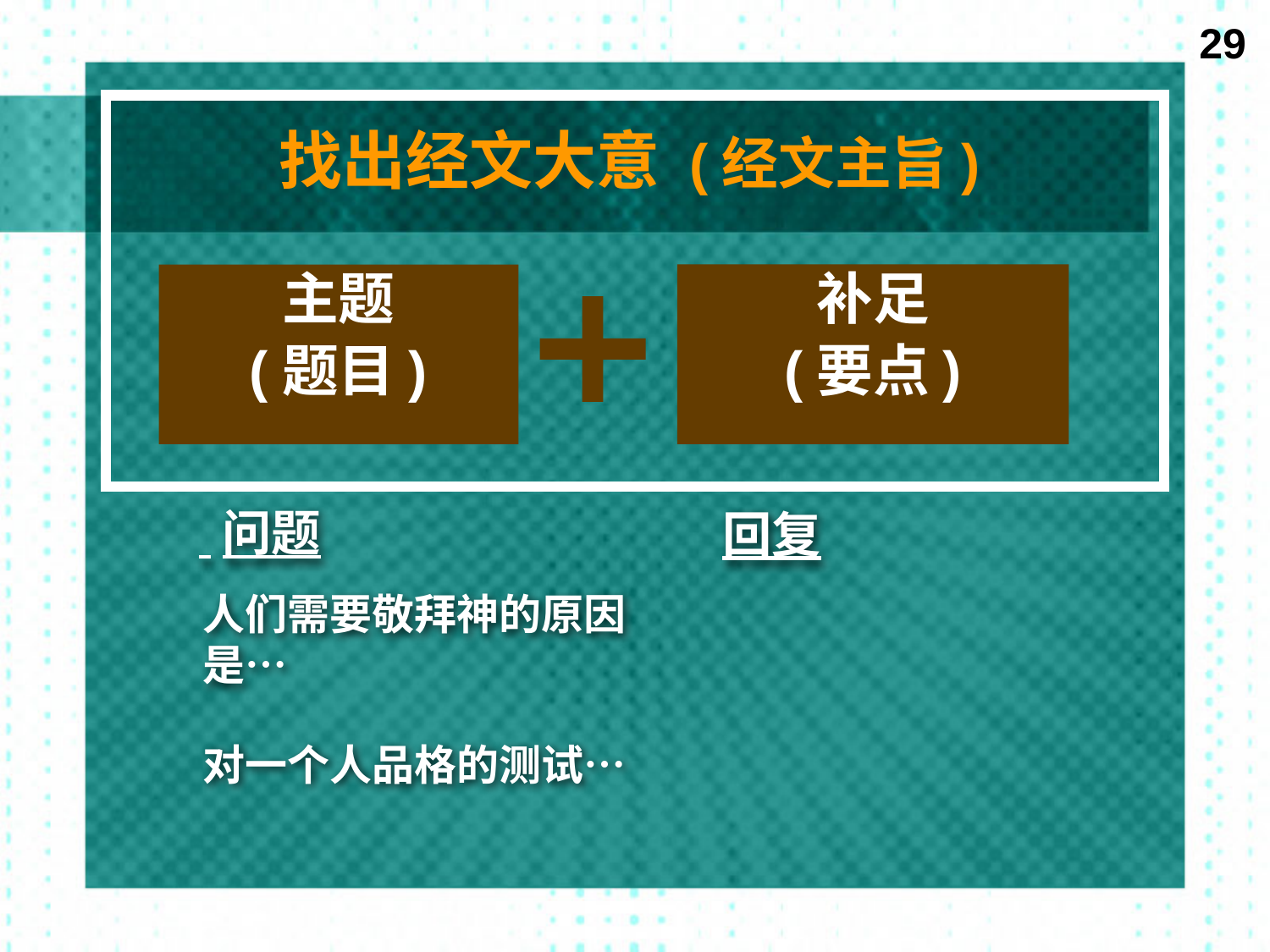

29
# 找出经文大意 (经文主旨)

主题
(题目)
补足
(要点)

 问题
回复
人们需要敬拜神的原因是…
对一个人品格的测试…